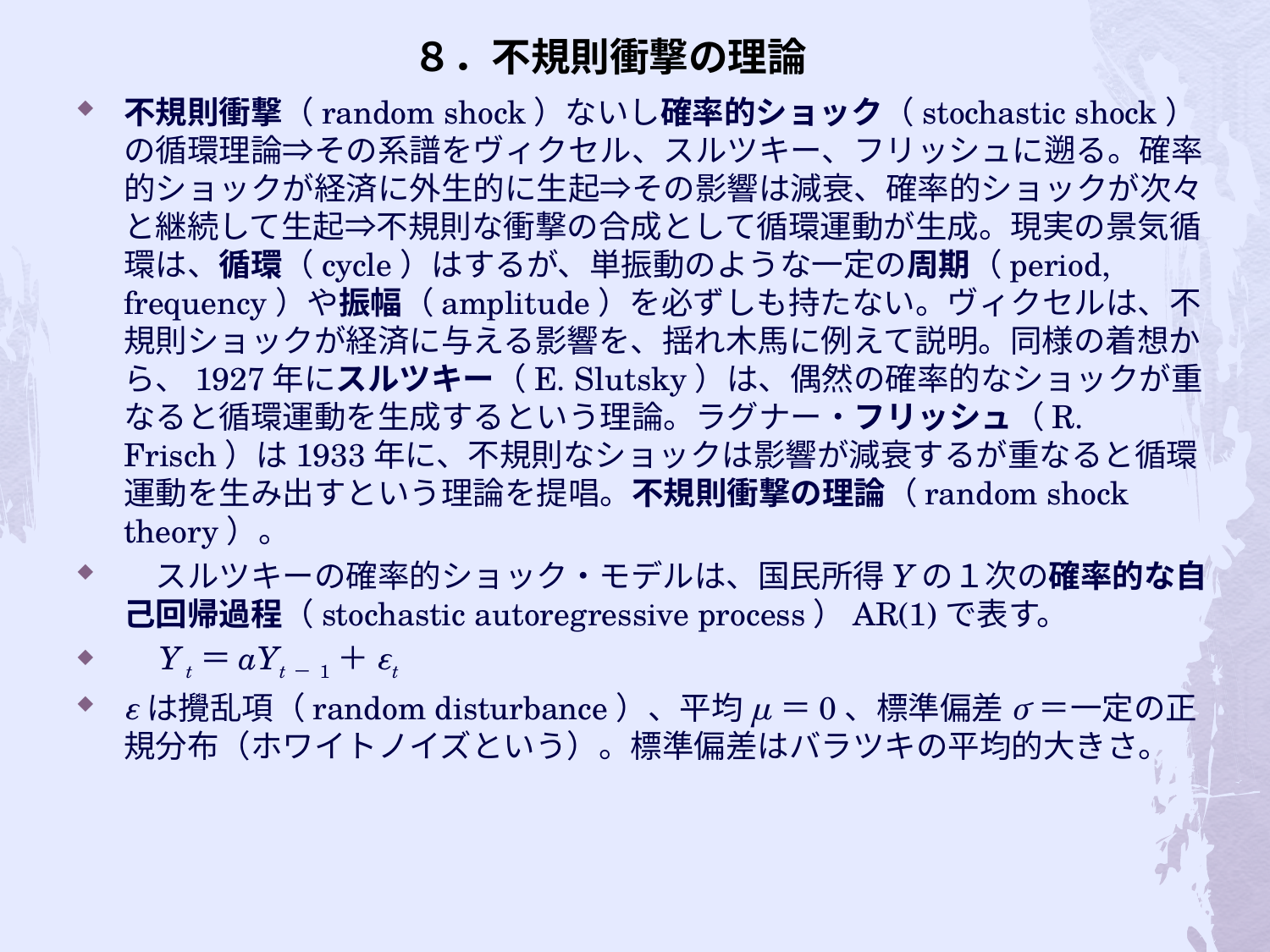

# ８．不規則衝撃の理論
不規則衝撃（random shock）ないし確率的ショック（stochastic shock）の循環理論⇒その系譜をヴィクセル、スルツキー、フリッシュに遡る。確率的ショックが経済に外生的に生起⇒その影響は減衰、確率的ショックが次々と継続して生起⇒不規則な衝撃の合成として循環運動が生成。現実の景気循環は、循環（cycle）はするが、単振動のような一定の周期（period, frequency）や振幅（amplitude）を必ずしも持たない。ヴィクセルは、不規則ショックが経済に与える影響を、揺れ木馬に例えて説明。同様の着想から、1927年にスルツキー（E. Slutsky）は、偶然の確率的なショックが重なると循環運動を生成するという理論。ラグナー・フリッシュ（R. Frisch）は1933年に、不規則なショックは影響が減衰するが重なると循環運動を生み出すという理論を提唱。不規則衝撃の理論（random shock theory）。
　スルツキーの確率的ショック・モデルは、国民所得Yの１次の確率的な自己回帰過程（stochastic autoregressive process）AR(1)で表す。
    Y t＝aYt－1＋εt
εは攪乱項（random disturbance）、平均μ＝0、標準偏差σ＝一定の正規分布（ホワイトノイズという）。標準偏差はバラツキの平均的大きさ。